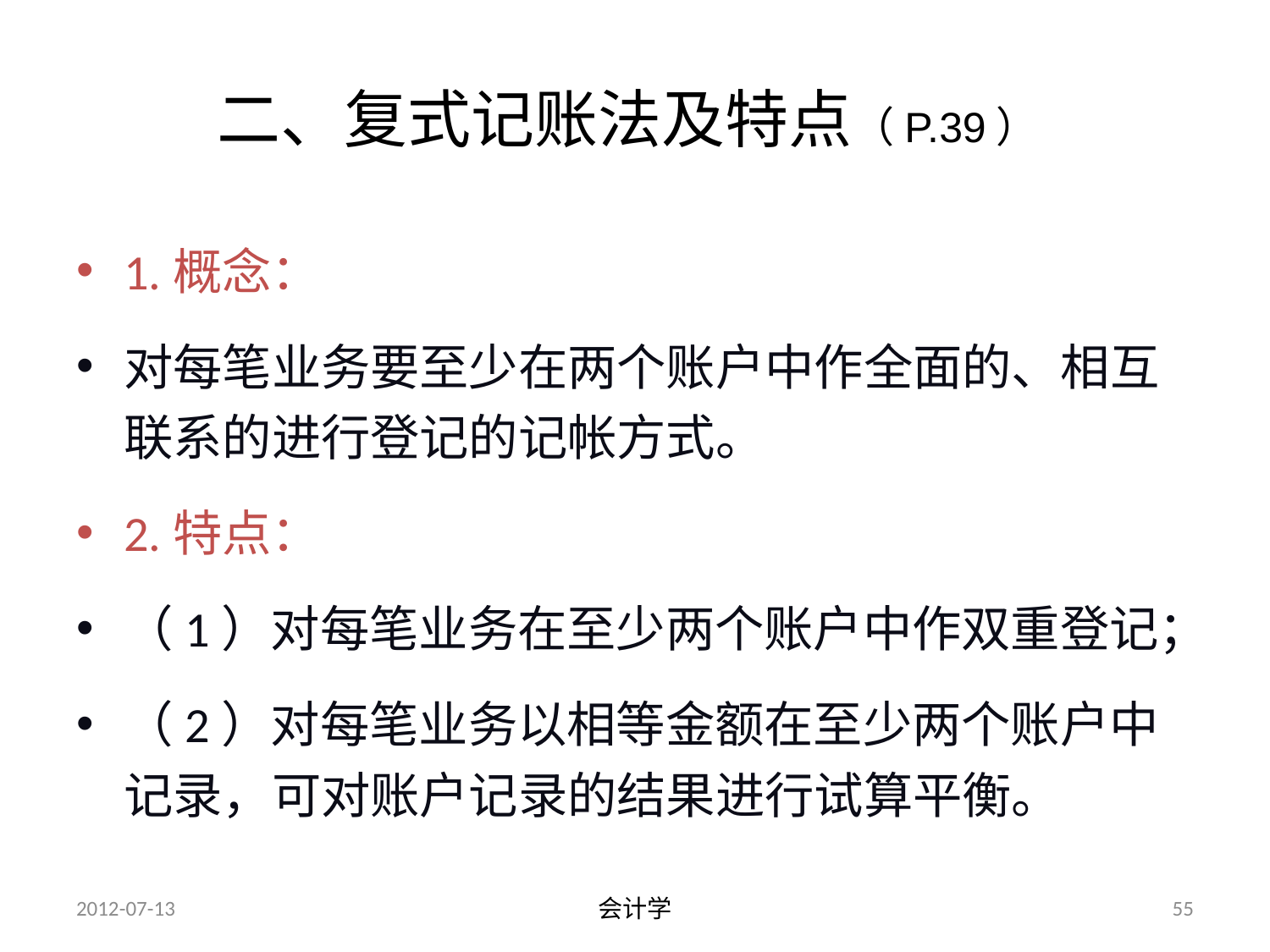

# 二、复式记账法及特点（P.39）
1.概念：
对每笔业务要至少在两个账户中作全面的、相互联系的进行登记的记帐方式。
2.特点：
（1）对每笔业务在至少两个账户中作双重登记；
（2）对每笔业务以相等金额在至少两个账户中记录，可对账户记录的结果进行试算平衡。
2012-07-13
会计学
55